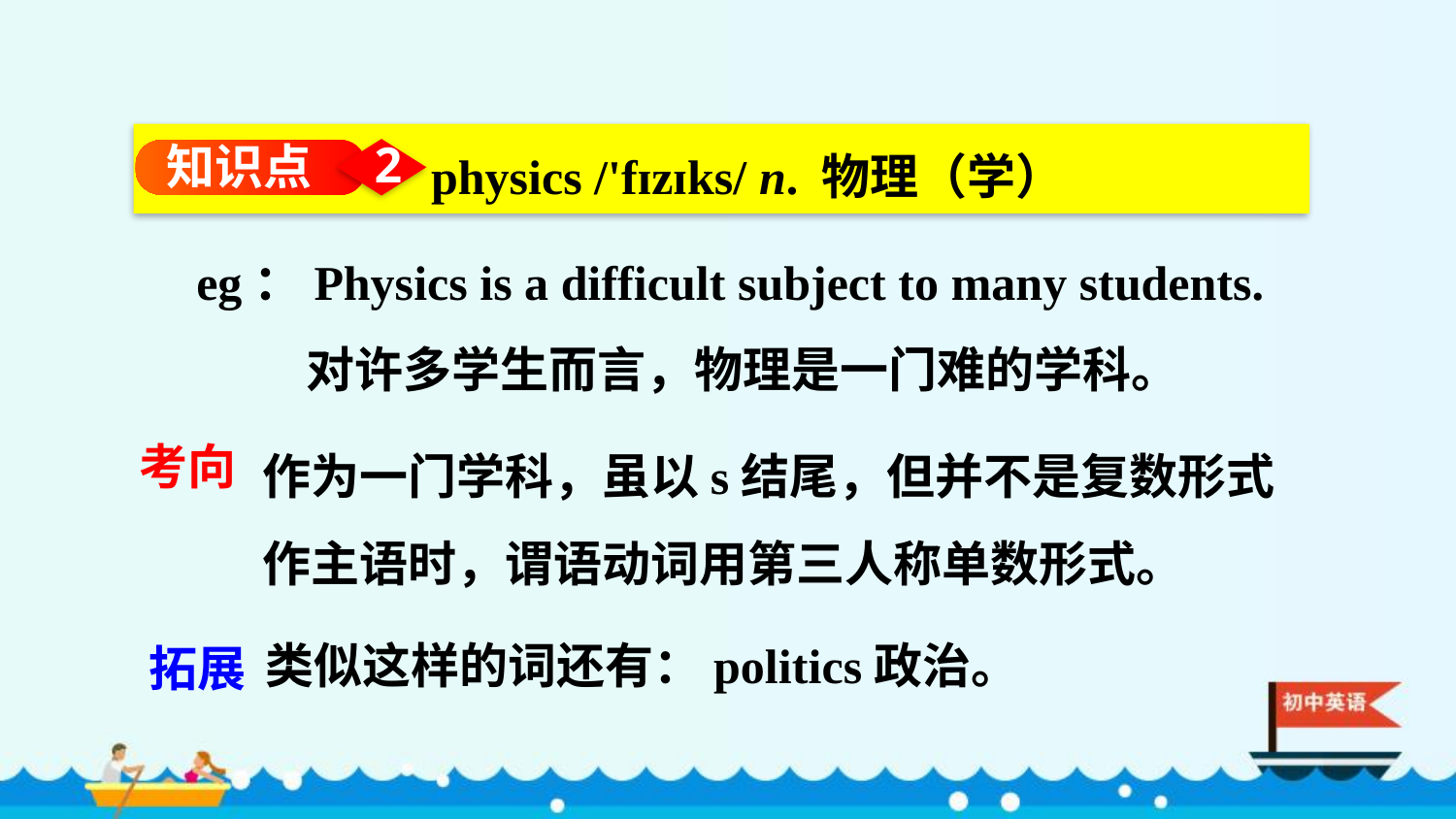

physics /'fɪzɪks/ n. 物理（学）

知识点
2

eg：Physics is a difficult subject to many students.
         对许多学生而言，物理是一门难的学科。
作为一门学科，虽以­s结尾，但并不是复数形式
作主语时，谓语动词用第三人称单数形式。
考向
拓展
类似这样的词还有：politics政治。